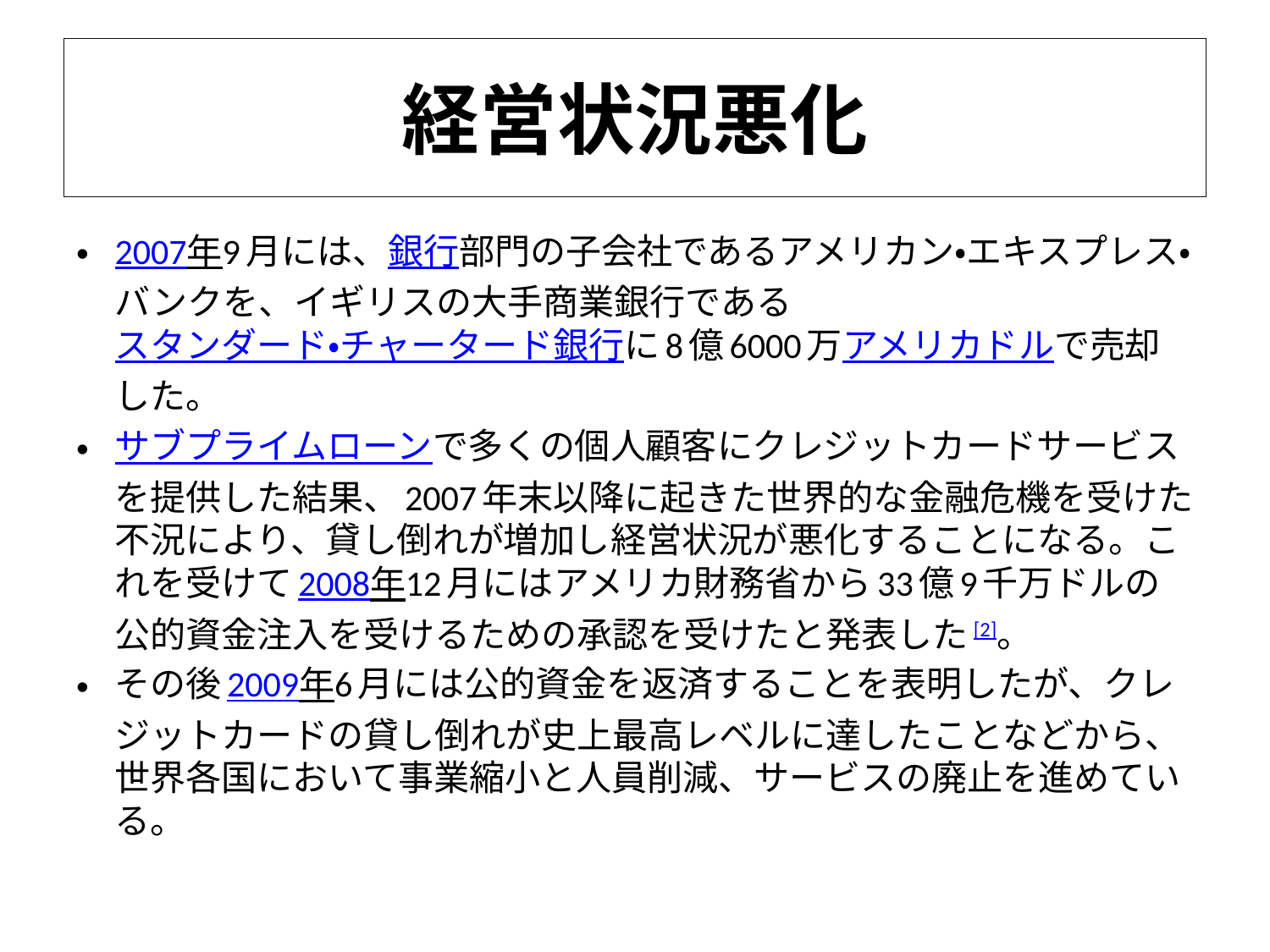

# 経営状況悪化
2007年9月には、銀行部門の子会社であるアメリカン・エキスプレス・バンクを、イギリスの大手商業銀行であるスタンダード・チャータード銀行に8億6000万アメリカドルで売却した。
サブプライムローンで多くの個人顧客にクレジットカードサービスを提供した結果、2007年末以降に起きた世界的な金融危機を受けた不況により、貸し倒れが増加し経営状況が悪化することになる。これを受けて2008年12月にはアメリカ財務省から33億9千万ドルの公的資金注入を受けるための承認を受けたと発表した[2]。
その後2009年6月には公的資金を返済することを表明したが、クレジットカードの貸し倒れが史上最高レベルに達したことなどから、世界各国において事業縮小と人員削減、サービスの廃止を進めている。